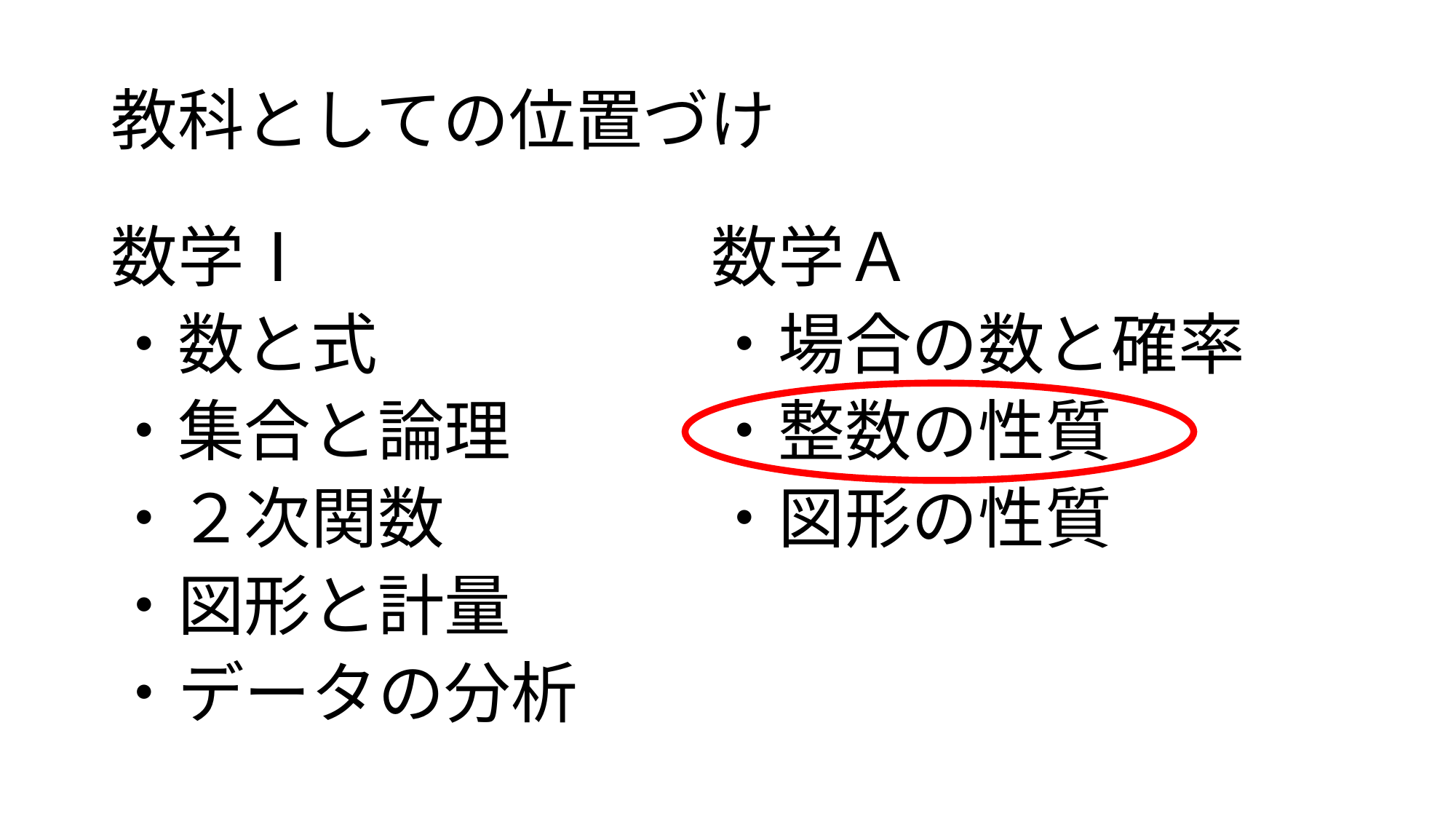

# 教科としての位置づけ
数学Ⅰ　　　　　　数学Ａ
・数と式　　　　　・場合の数と確率
・集合と論理　　　・整数の性質
・２次関数　　　　・図形の性質
・図形と計量
・データの分析